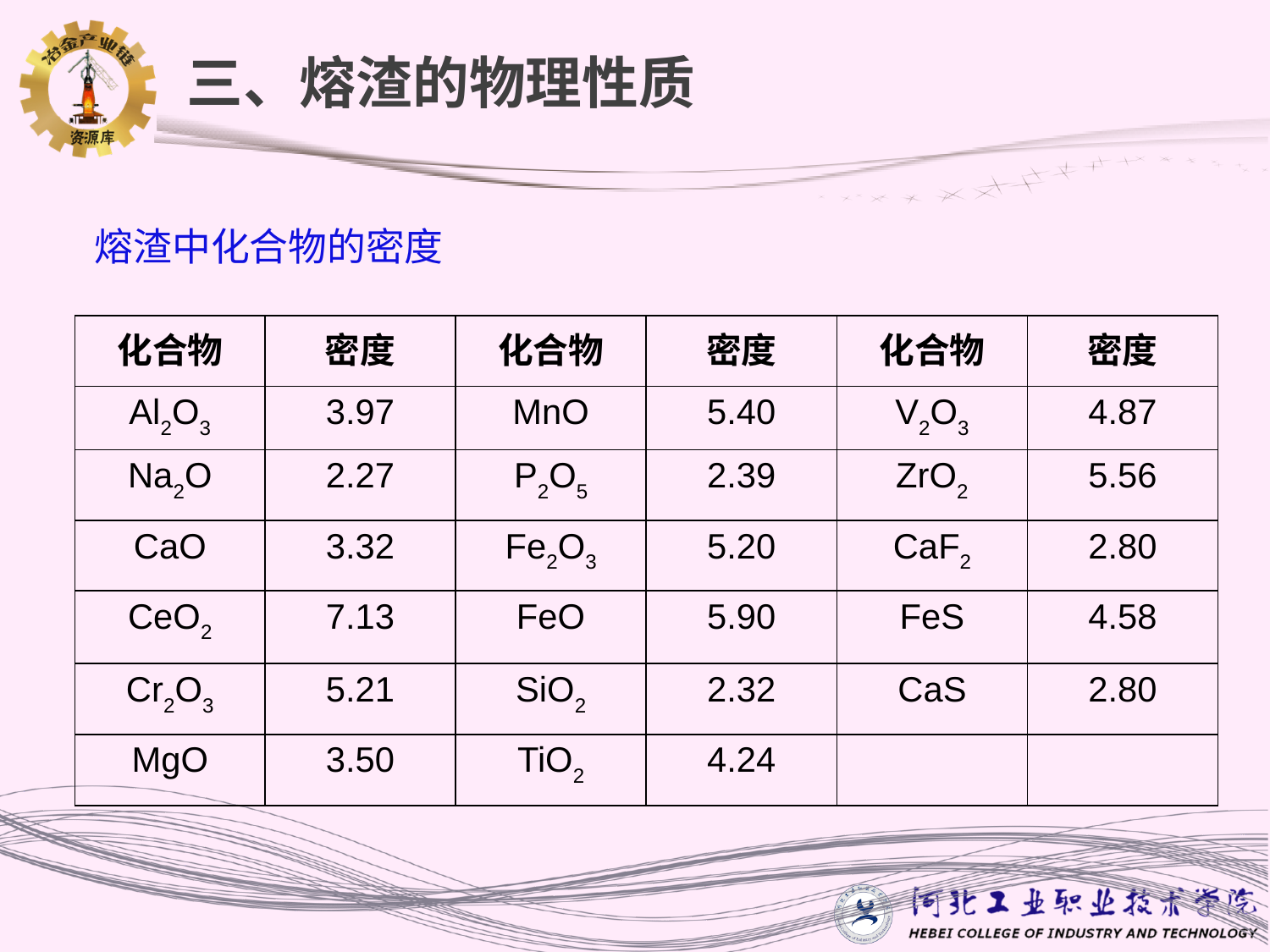

三、熔渣的物理性质
# 熔渣中化合物的密度
| 化合物 | 密度 | 化合物 | 密度 | 化合物 | 密度 |
| --- | --- | --- | --- | --- | --- |
| Al2O3 | 3.97 | MnO | 5.40 | V2O3 | 4.87 |
| Na2O | 2.27 | P2O5 | 2.39 | ZrO2 | 5.56 |
| CaO | 3.32 | Fe2O3 | 5.20 | CaF2 | 2.80 |
| CeO2 | 7.13 | FeO | 5.90 | FeS | 4.58 |
| Cr2O3 | 5.21 | SiO2 | 2.32 | CaS | 2.80 |
| MgO | 3.50 | TiO2 | 4.24 |  |  |